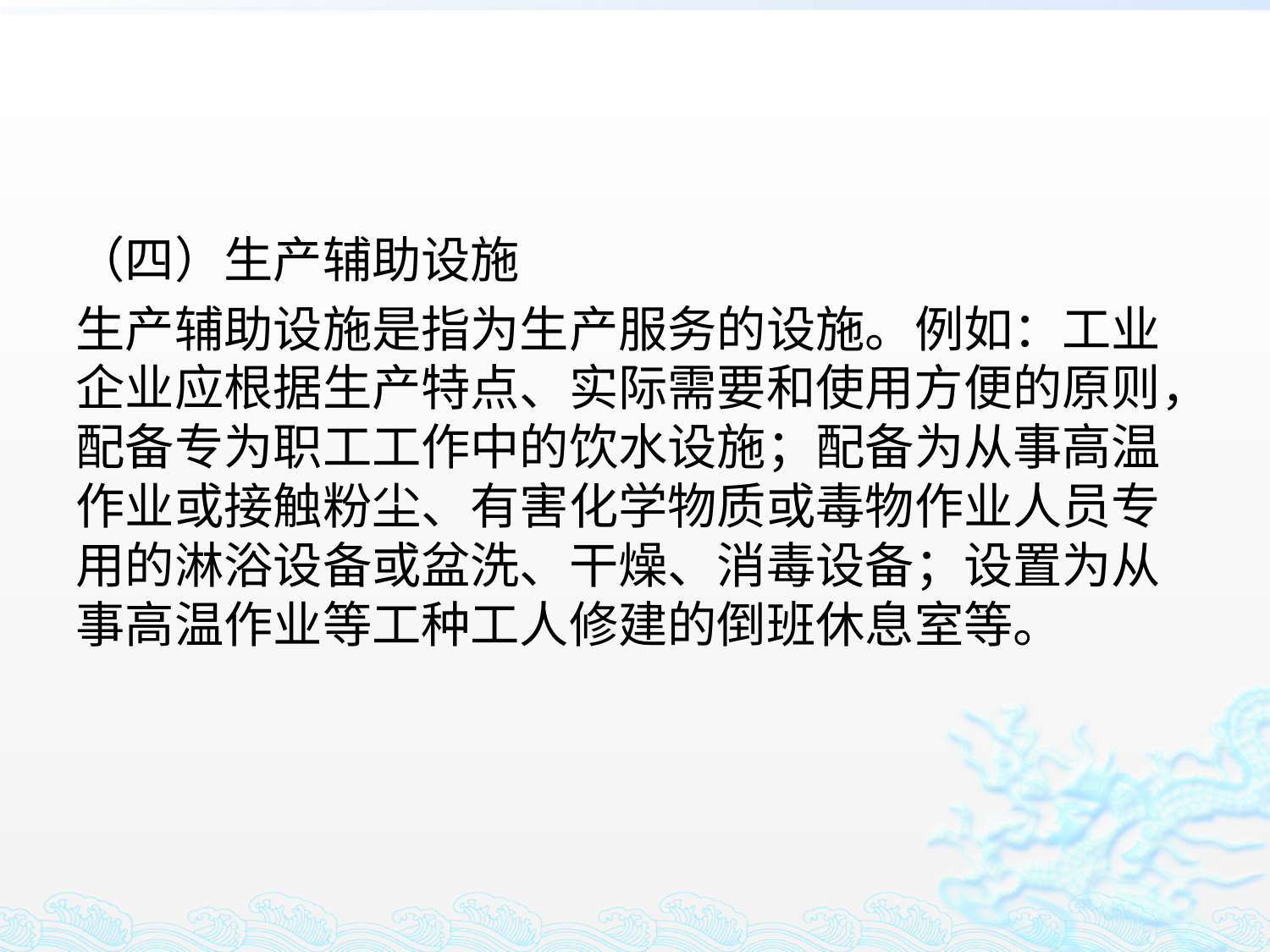

#
（四）生产辅助设施
生产辅助设施是指为生产服务的设施。例如：工业企业应根据生产特点、实际需要和使用方便的原则，配备专为职工工作中的饮水设施；配备为从事高温作业或接触粉尘、有害化学物质或毒物作业人员专用的淋浴设备或盆洗、干燥、消毒设备；设置为从事高温作业等工种工人修建的倒班休息室等。